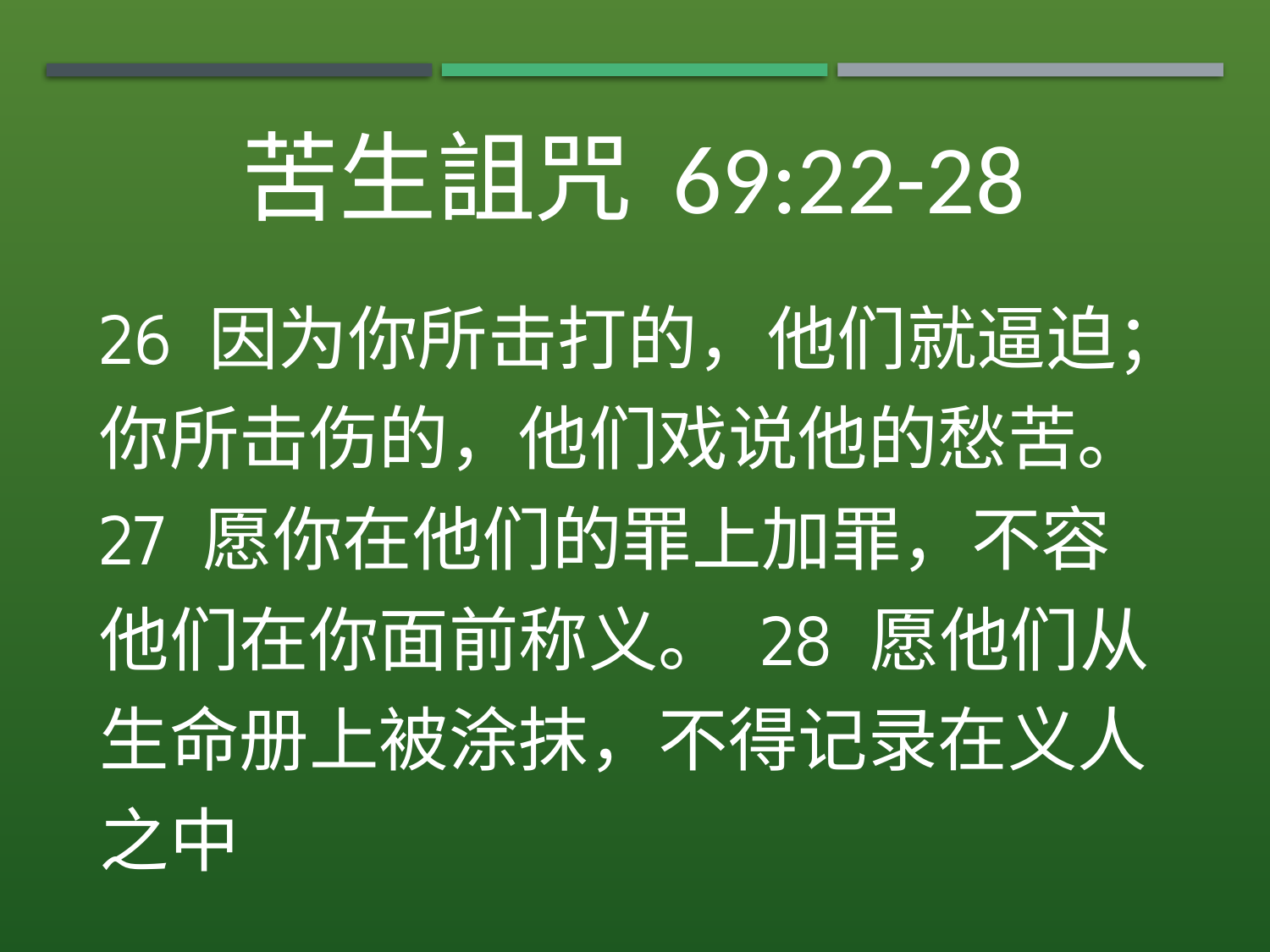

苦生詛咒 69:22-28
26 因为你所击打的，他们就逼迫；你所击伤的，他们戏说他的愁苦。 27 愿你在他们的罪上加罪，不容他们在你面前称义。 28 愿他们从生命册上被涂抹，不得记录在义人之中